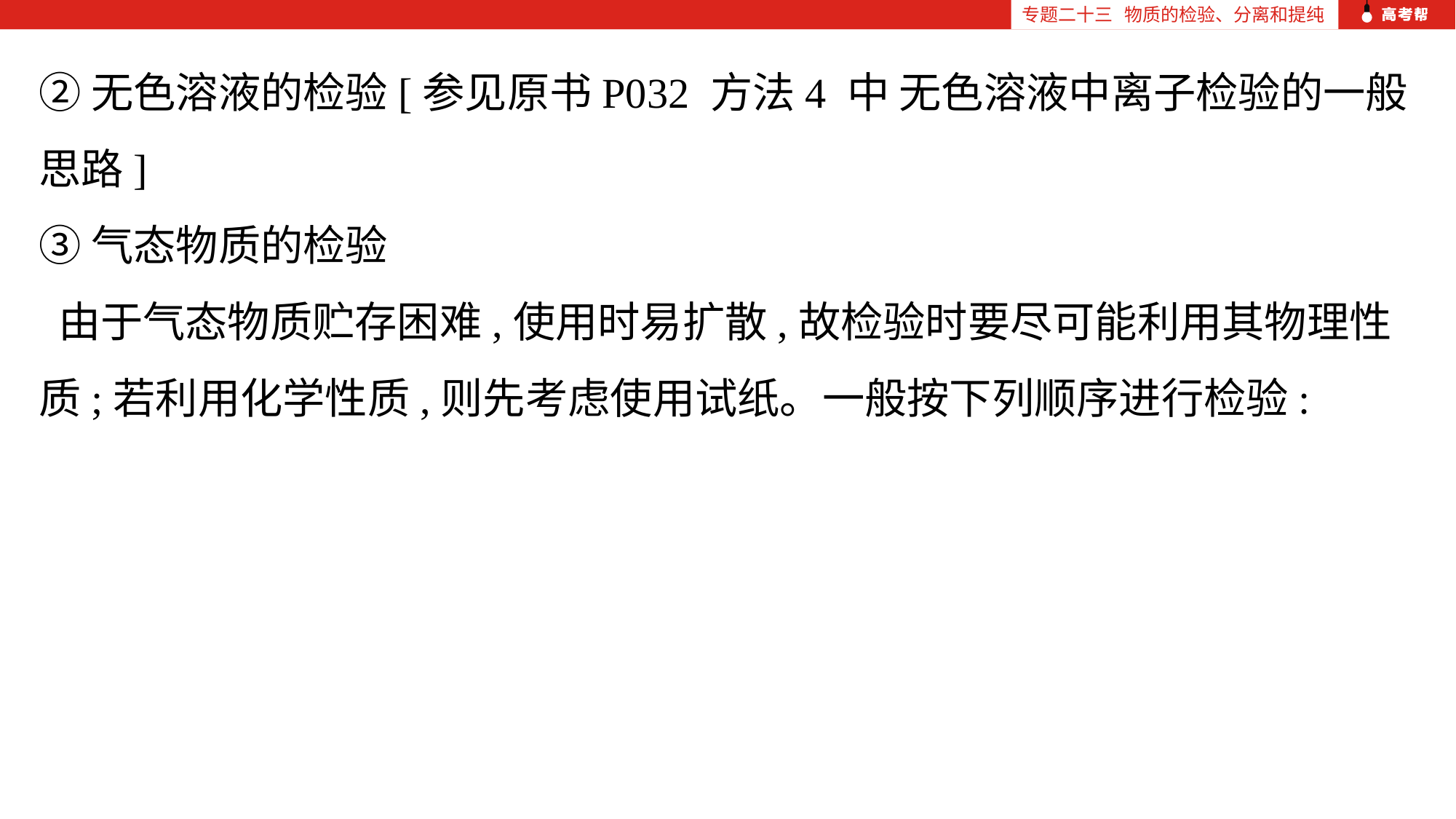

专题二十三   物质的检验、分离和提纯

②无色溶液的检验[参见原书P032 方法4 中 无色溶液中离子检验的一般思路]
③气态物质的检验
 由于气态物质贮存困难,使用时易扩散,故检验时要尽可能利用其物理性质;若利用化学性质,则先考虑使用试纸。一般按下列顺序进行检验: